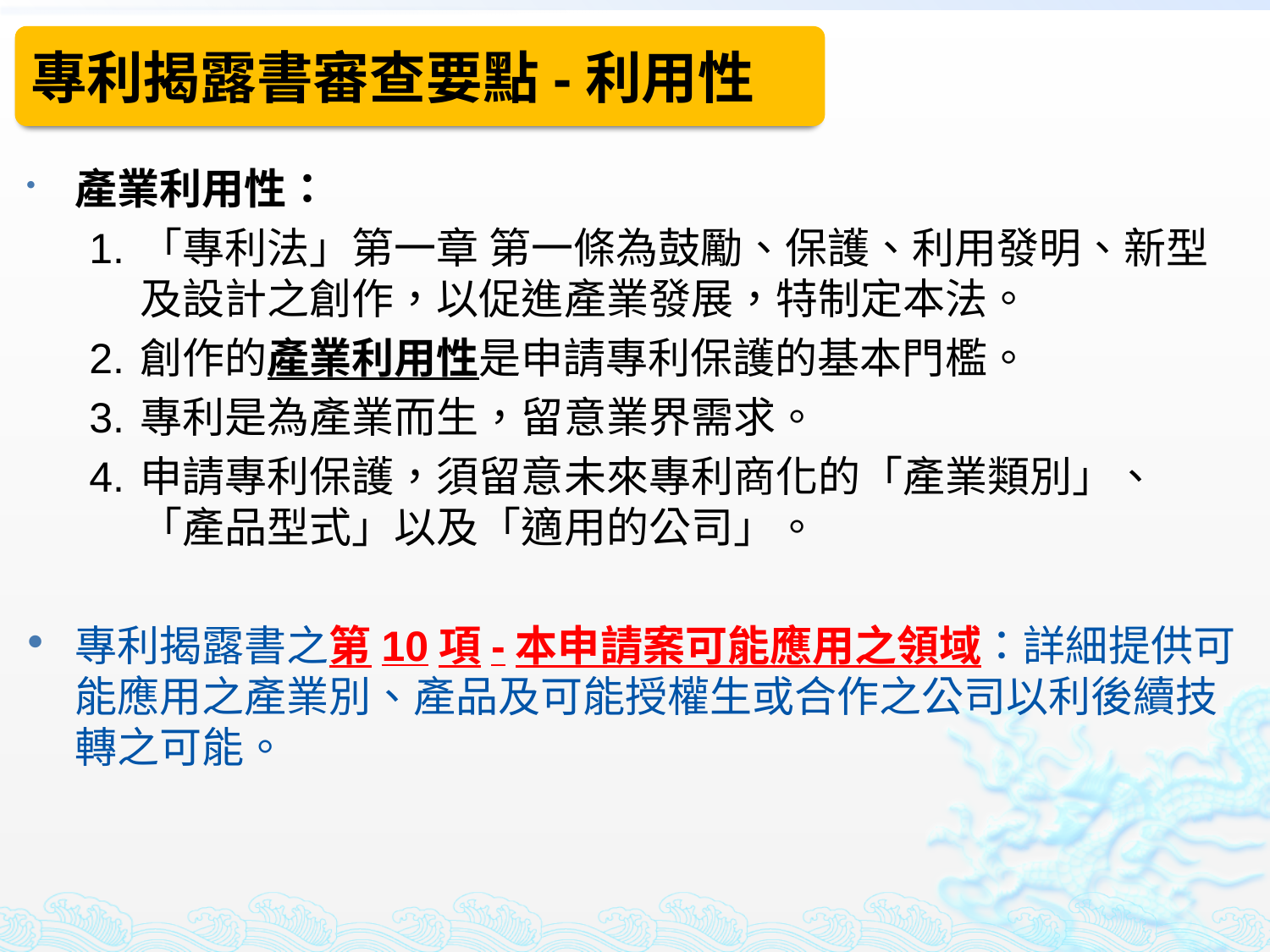

專利揭露書審查要點-利用性
產業利用性：
「專利法」第一章 第一條為鼓勵、保護、利用發明、新型及設計之創作，以促進產業發展，特制定本法。
創作的產業利用性是申請專利保護的基本門檻。
專利是為產業而生，留意業界需求。
申請專利保護，須留意未來專利商化的「產業類別」、「產品型式」以及「適用的公司」。

專利揭露書之第10項-本申請案可能應用之領域：詳細提供可能應用之產業別、產品及可能授權生或合作之公司以利後續技轉之可能。